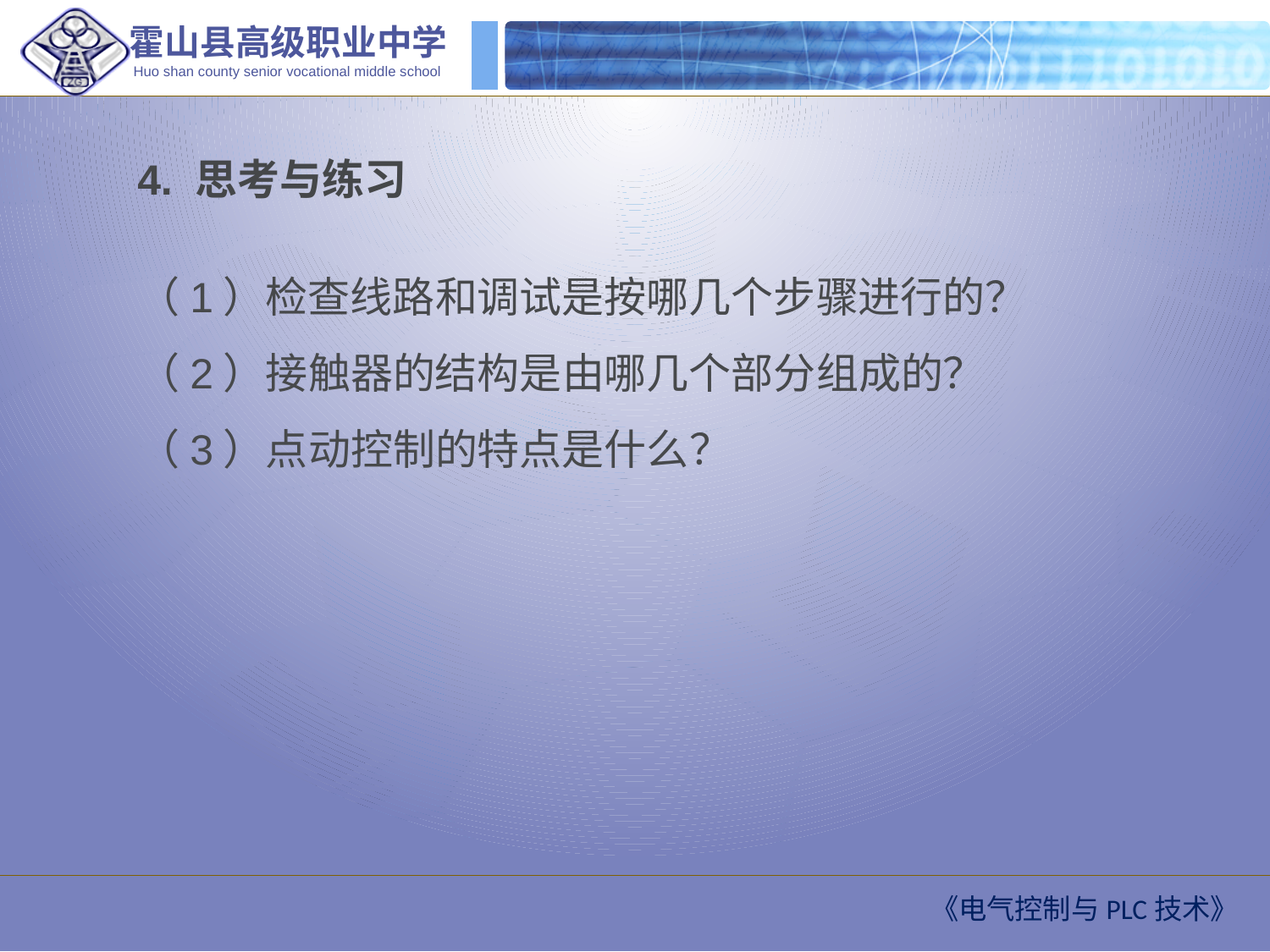

4. 思考与练习

（1）检查线路和调试是按哪几个步骤进行的？
（2）接触器的结构是由哪几个部分组成的？
（3）点动控制的特点是什么？